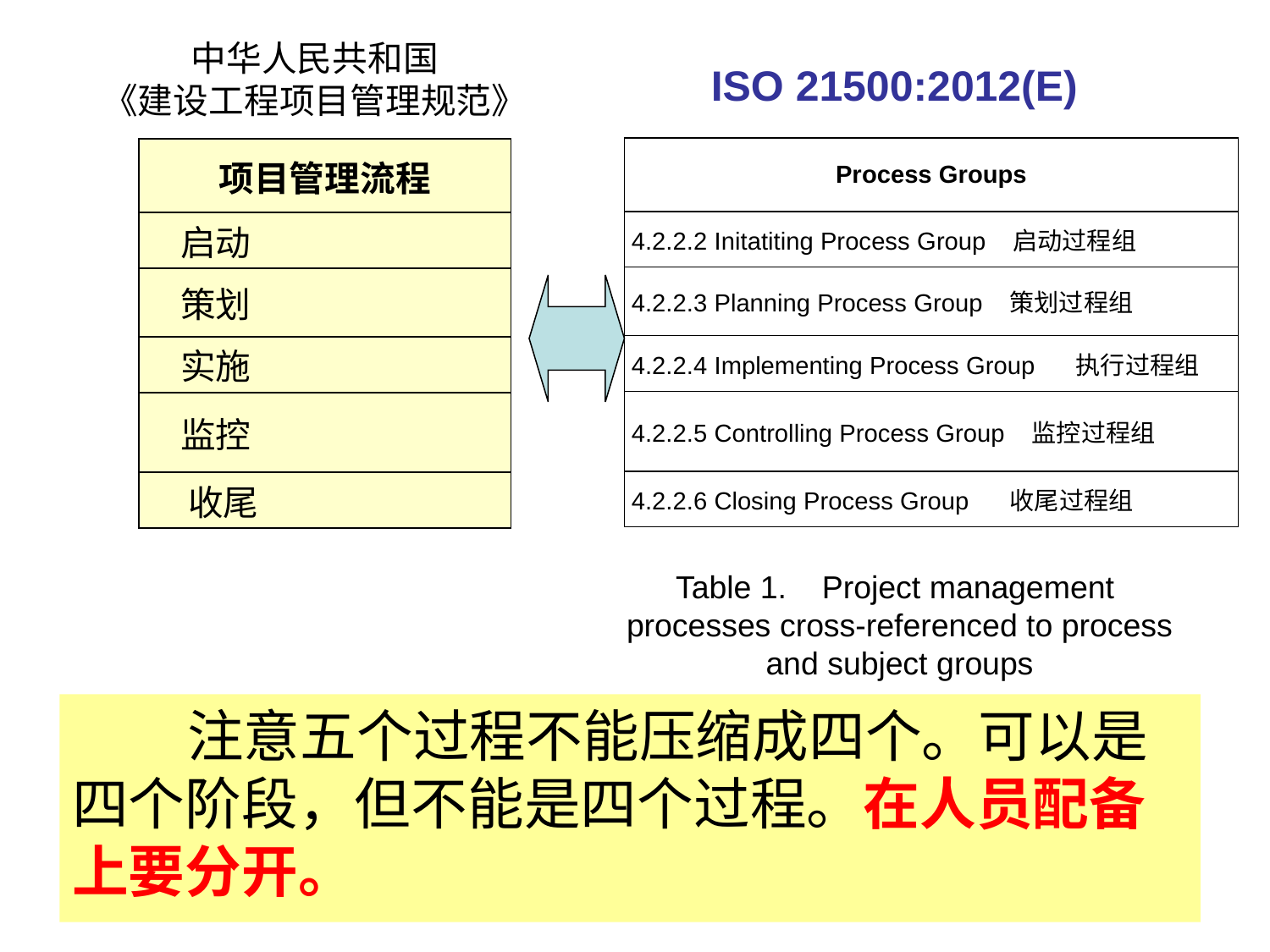

中华人民共和国
《建设工程项目管理规范》
ISO 21500:2012(E)
| Process Groups |
| --- |
| 4.2.2.2 Initatiting Process Group 启动过程组 |
| 4.2.2.3 Planning Process Group 策划过程组 |
| 4.2.2.4 Implementing Process Group 执行过程组 |
| 4.2.2.5 Controlling Process Group 监控过程组 |
| 4.2.2.6 Closing Process Group 收尾过程组 |
| 项目管理流程 |
| --- |
| 启动 |
| 策划 |
| 实施 |
| 监控 |
| 收尾 |

Table 1.    Project management
processes cross-referenced to process and subject groups
        注意五个过程不能压缩成四个。可以是四个阶段，但不能是四个过程。在人员配备上要分开。